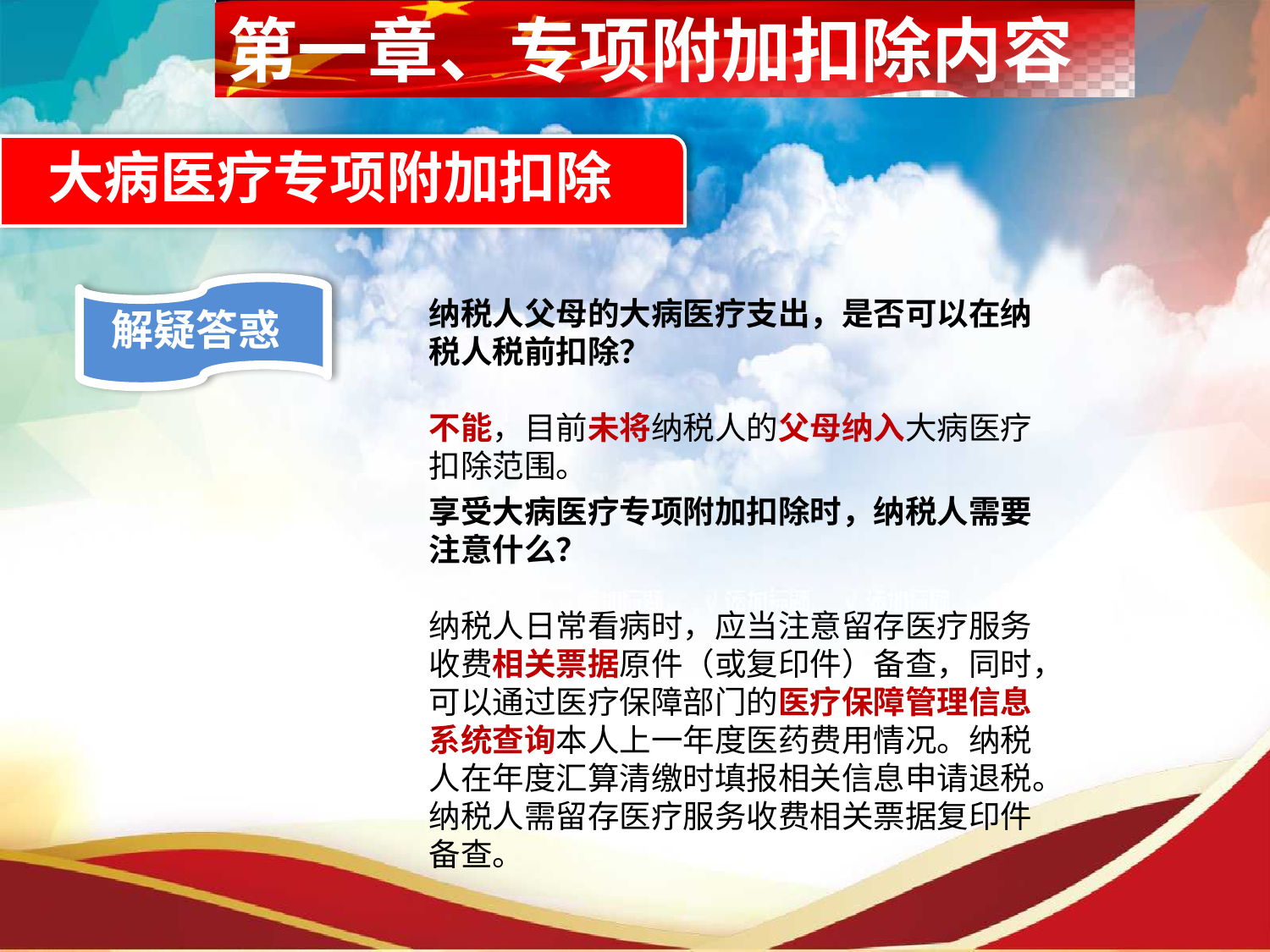

第一章、专项附加扣除内容

大病医疗专项附加扣除

纳税人父母的大病医疗支出，是否可以在纳税人税前扣除？

不能，目前未将纳税人的父母纳入大病医疗扣除范围。
解疑答惑
享受大病医疗专项附加扣除时，纳税人需要注意什么？

纳税人日常看病时，应当注意留存医疗服务收费相关票据原件（或复印件）备查，同时，可以通过医疗保障部门的医疗保障管理信息系统查询本人上一年度医药费用情况。纳税人在年度汇算清缴时填报相关信息申请退税。纳税人需留存医疗服务收费相关票据复印件备查。